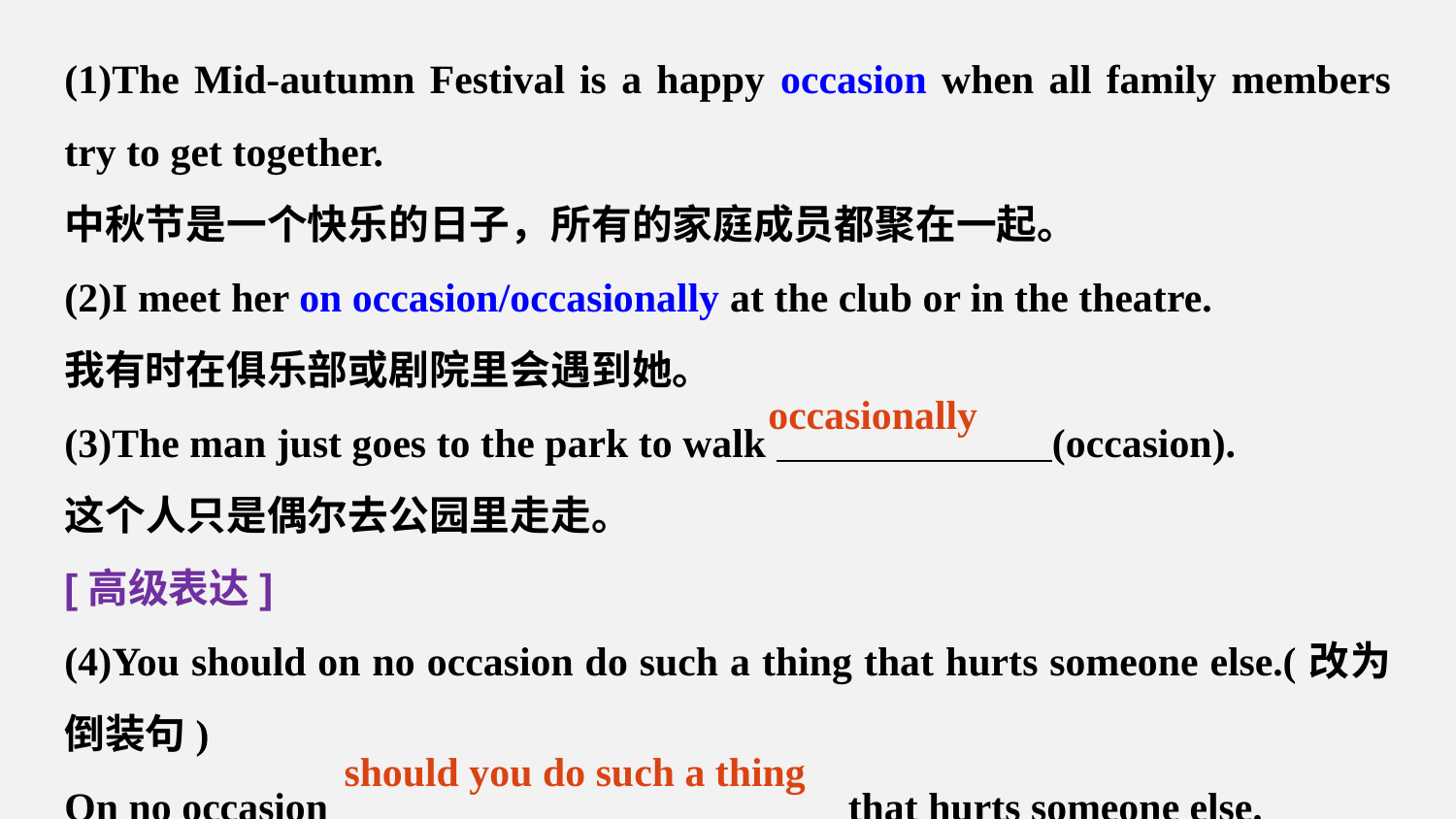

(1)The Mid-autumn Festival is a happy occasion when all family members try to get together.
中秋节是一个快乐的日子，所有的家庭成员都聚在一起。
(2)I meet her on occasion/occasionally at the club or in the theatre.
我有时在俱乐部或剧院里会遇到她。
(3)The man just goes to the park to walk                            (occasion).
这个人只是偶尔去公园里走走。
[高级表达]
(4)You should on no occasion do such a thing that hurts someone else.(改为倒装句)
On no occasion                                                   that hurts someone else.
occasionally
should you do such a thing